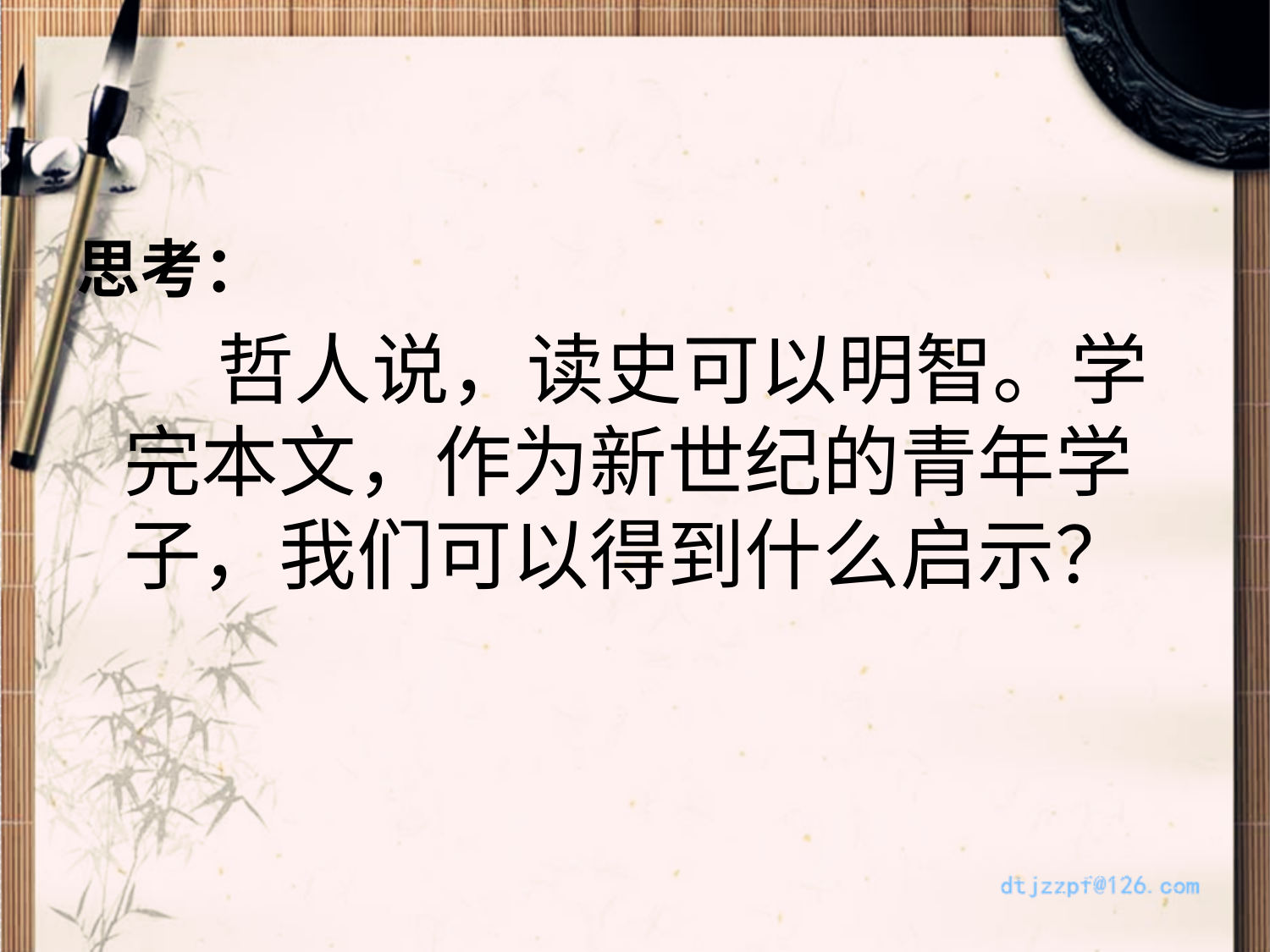

思考：
          哲人说，读史可以明智。学完本文，作为新世纪的青年学子，我们可以得到什么启示？